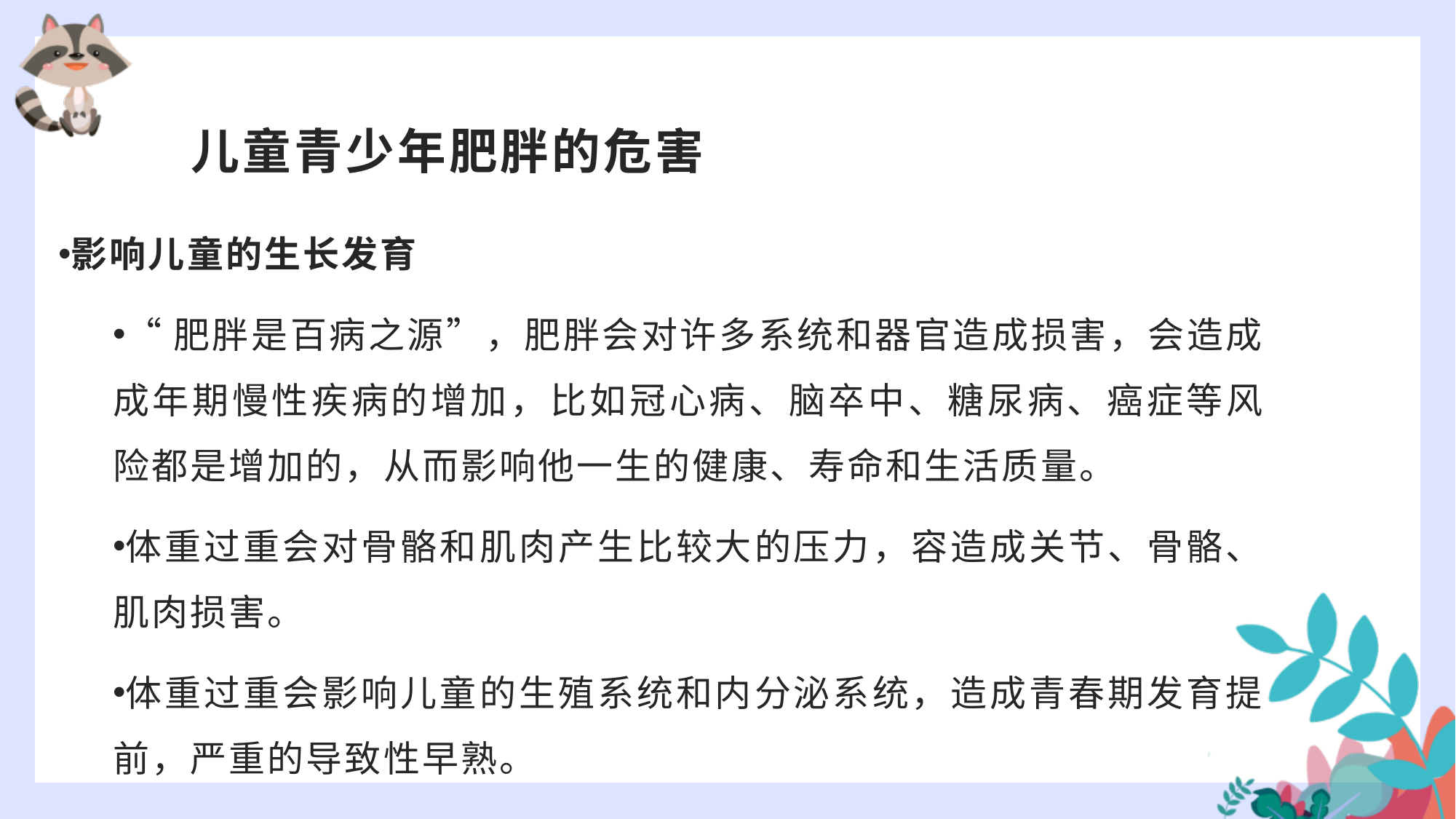

# 儿童青少年肥胖的危害
影响儿童的生长发育
“肥胖是百病之源”，肥胖会对许多系统和器官造成损害，会造成成年期慢性疾病的增加，比如冠心病、脑卒中、糖尿病、癌症等风险都是增加的，从而影响他一生的健康、寿命和生活质量。
体重过重会对骨骼和肌肉产生比较大的压力，容造成关节、骨骼、肌肉损害。
体重过重会影响儿童的生殖系统和内分泌系统，造成青春期发育提前，严重的导致性早熟。